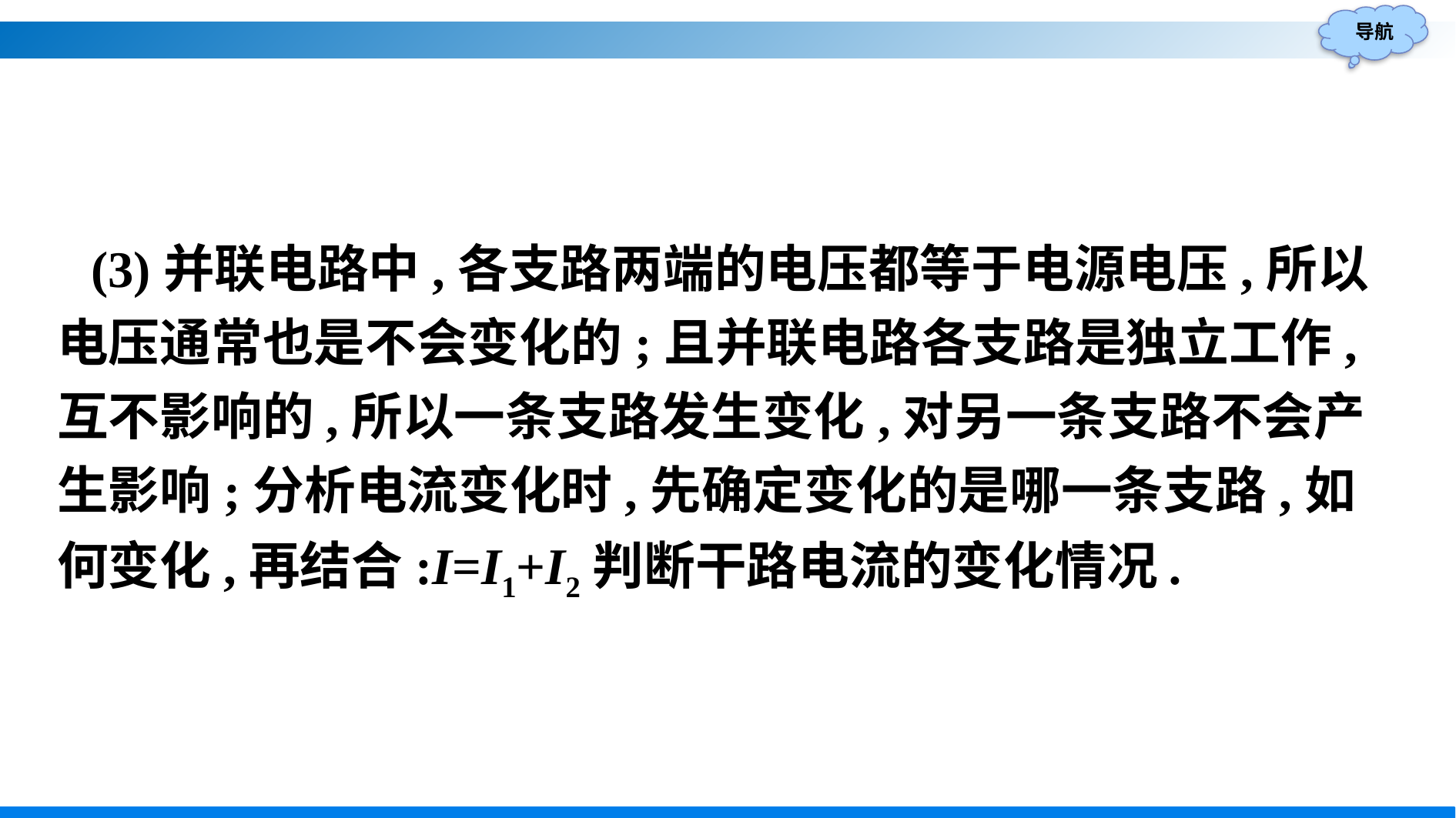

(3)并联电路中,各支路两端的电压都等于电源电压,所以电压通常也是不会变化的;且并联电路各支路是独立工作,互不影响的,所以一条支路发生变化,对另一条支路不会产生影响;分析电流变化时,先确定变化的是哪一条支路,如何变化,再结合:I=I1+I2判断干路电流的变化情况.